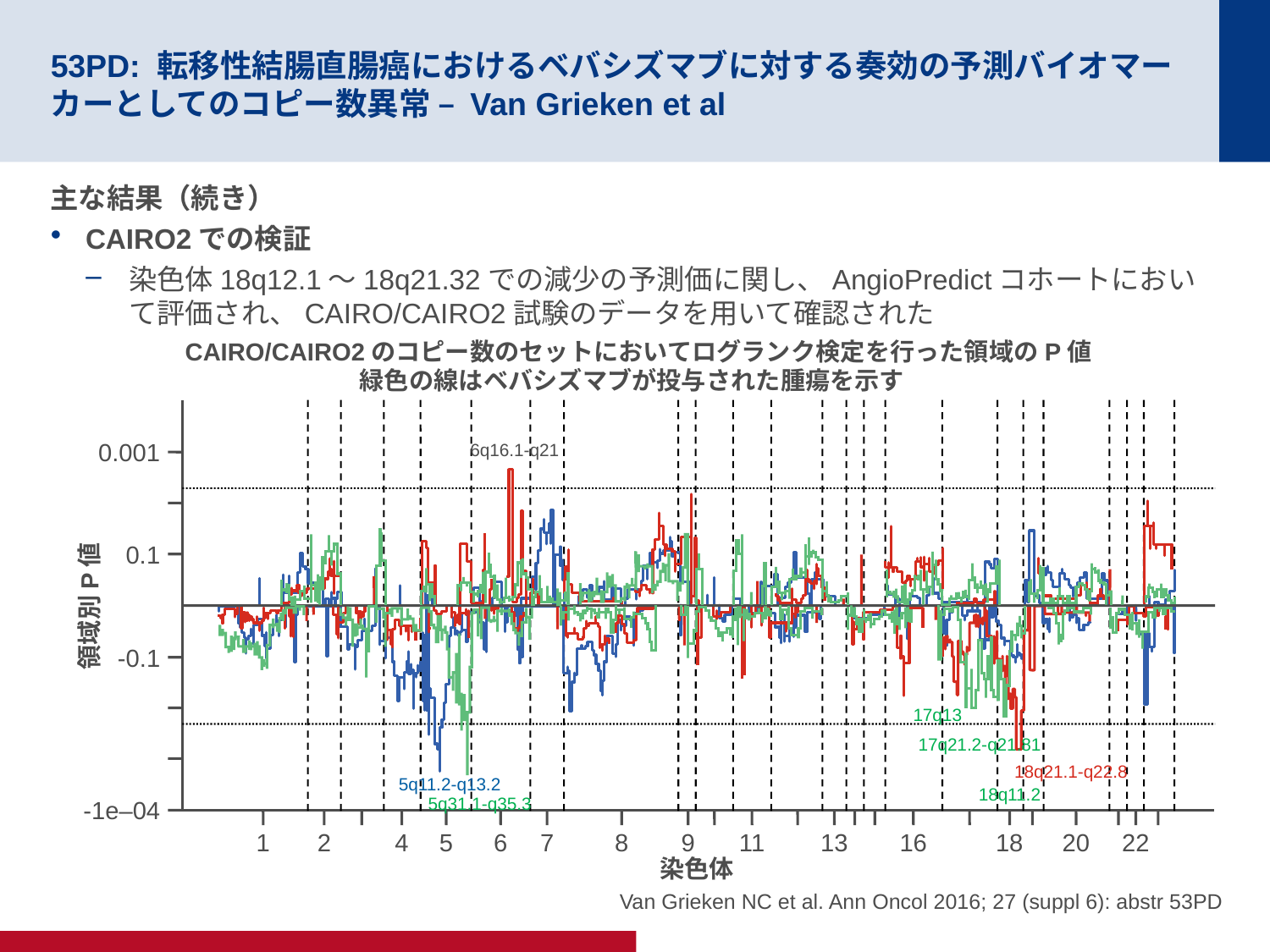

# 53PD: 転移性結腸直腸癌におけるベバシズマブに対する奏効の予測バイオマーカーとしてのコピー数異常 – Van Grieken et al
主な結果（続き）
CAIRO2での検証
染色体18q12.1～18q21.32での減少の予測価に関し、AngioPredictコホートにおいて評価され、CAIRO/CAIRO2試験のデータを用いて確認された
 CAIRO/CAIRO2のコピー数のセットにおいてログランク検定を行った領域のP値
緑色の線はベバシズマブが投与された腫瘍を示す

0.001
6q16.1-q21

0.1

領域別P値

-0.1

17q13

17q21.2-q21.81
18q21.1-q22.8

5q11.2-q13.2
18q11.2
5q31.1-q35.3
-1e–04

1
2
4
5
6
7
8
9
11
13
16
18
20
22
染色体
Van Grieken NC et al. Ann Oncol 2016; 27 (suppl 6): abstr 53PD